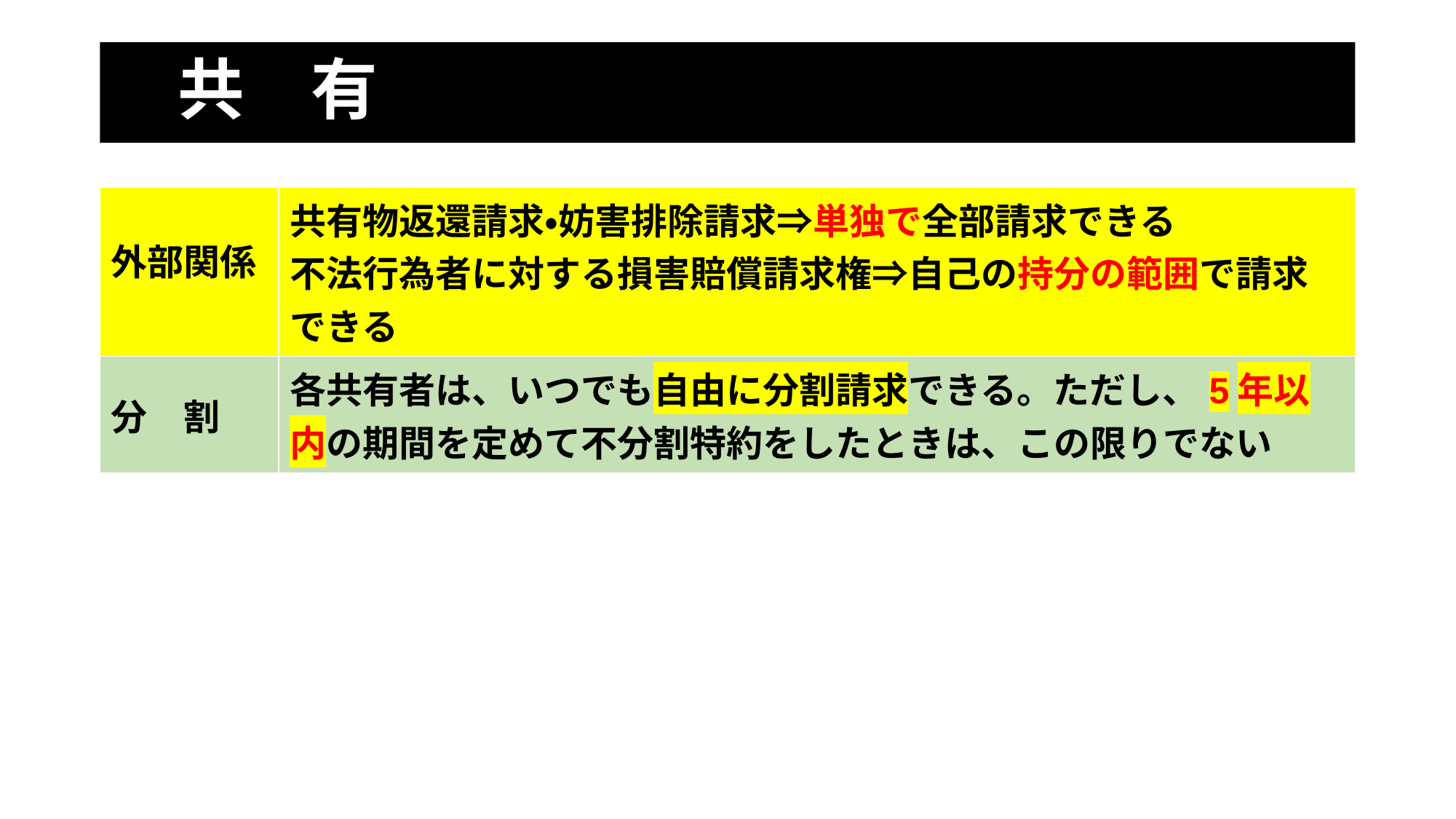

# 共　有
| 外部関係 | 共有物返還請求・妨害排除請求⇒単独で全部請求できる 不法行為者に対する損害賠償請求権⇒自己の持分の範囲で請求できる |
| --- | --- |
| 分　割 | 各共有者は、いつでも自由に分割請求できる。ただし、5年以内の期間を定めて不分割特約をしたときは、この限りでない |